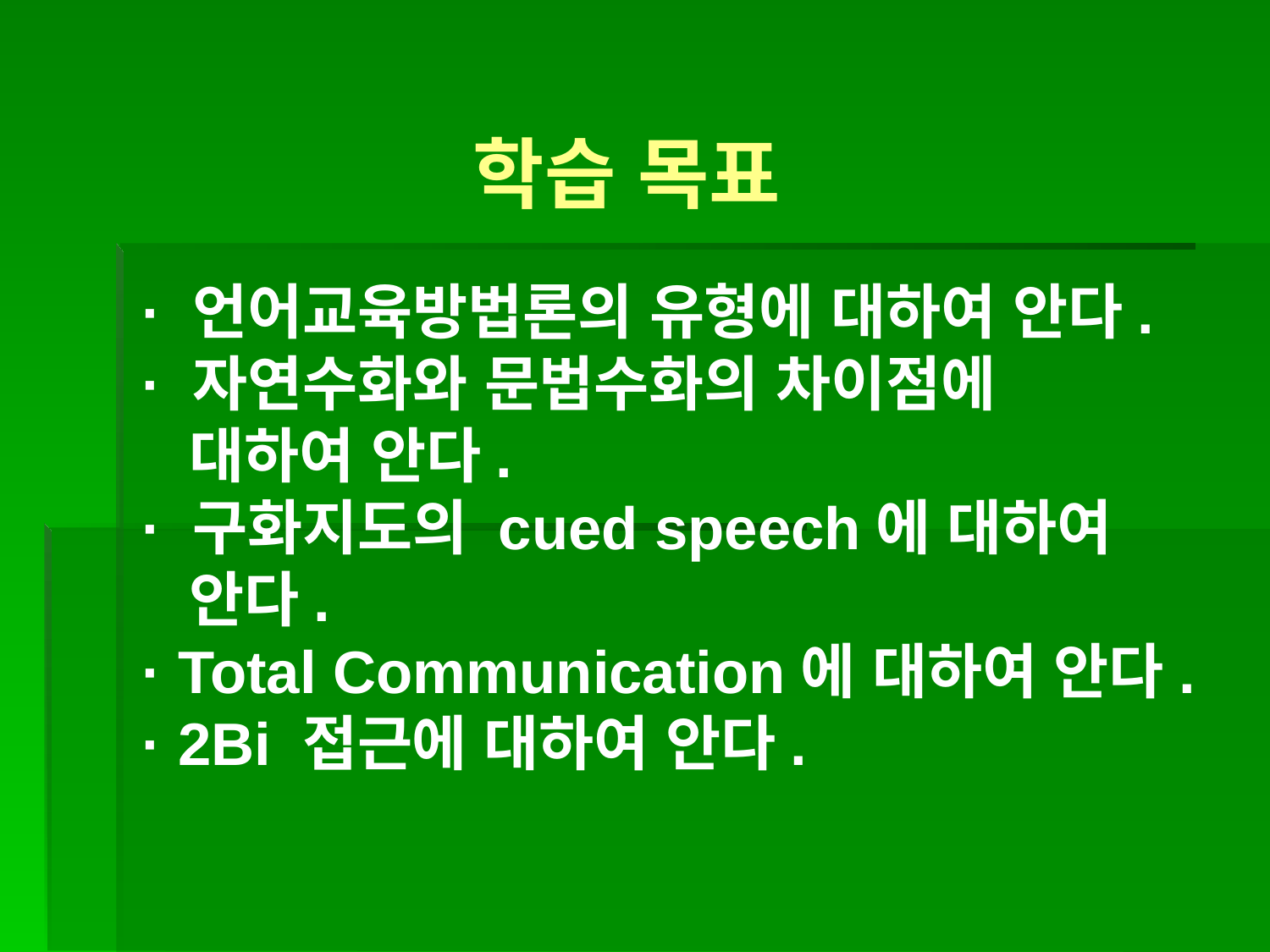

학습 목표
· 언어교육방법론의 유형에 대하여 안다.
· 자연수화와 문법수화의 차이점에
  대하여 안다.
· 구화지도의 cued speech에 대하여
  안다.
· Total Communication에 대하여 안다.
· 2Bi 접근에 대하여 안다.